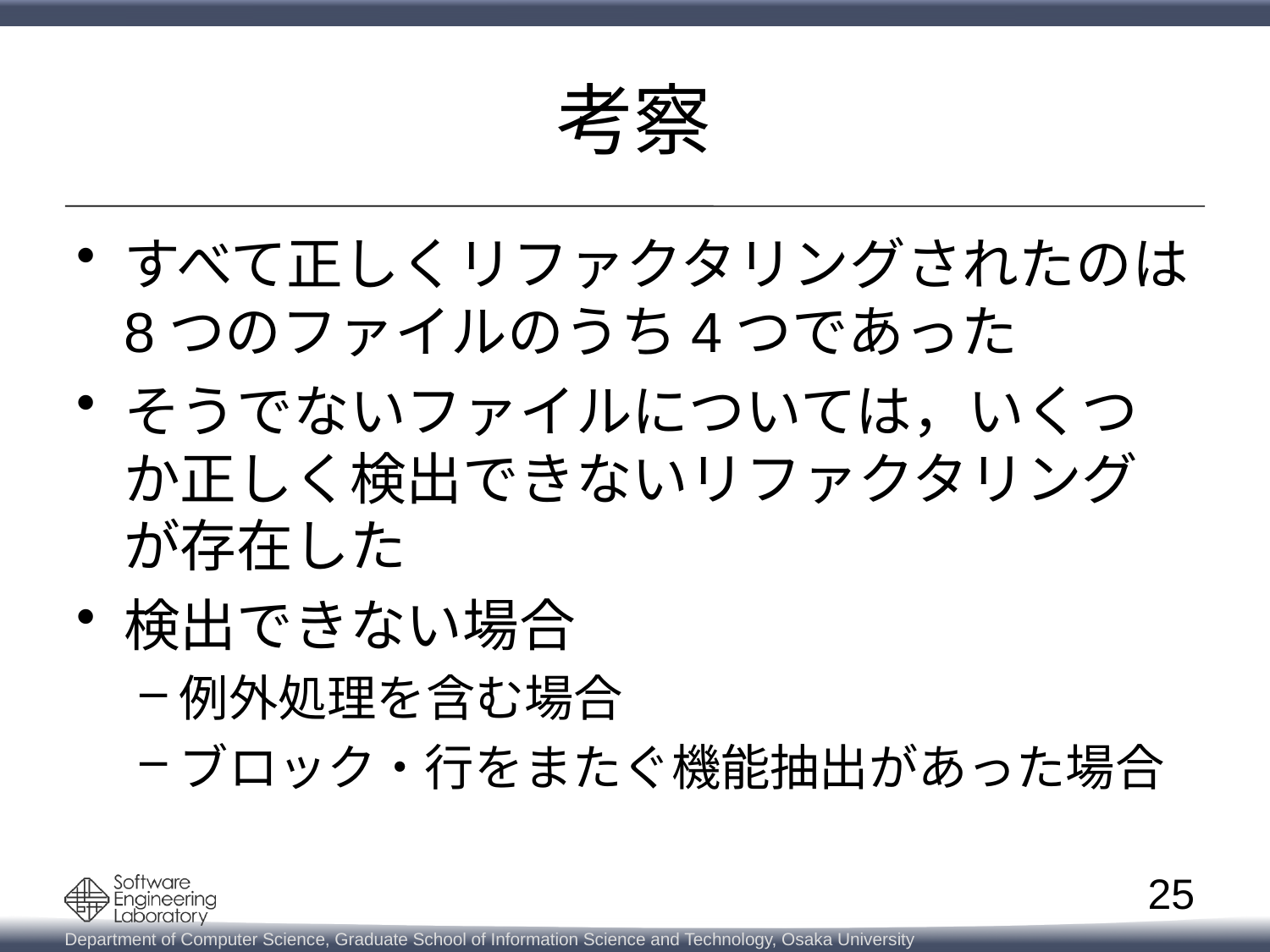

# 考察
すべて正しくリファクタリングされたのは8つのファイルのうち4つであった
そうでないファイルについては，いくつか正しく検出できないリファクタリングが存在した
検出できない場合
例外処理を含む場合
ブロック・行をまたぐ機能抽出があった場合
25